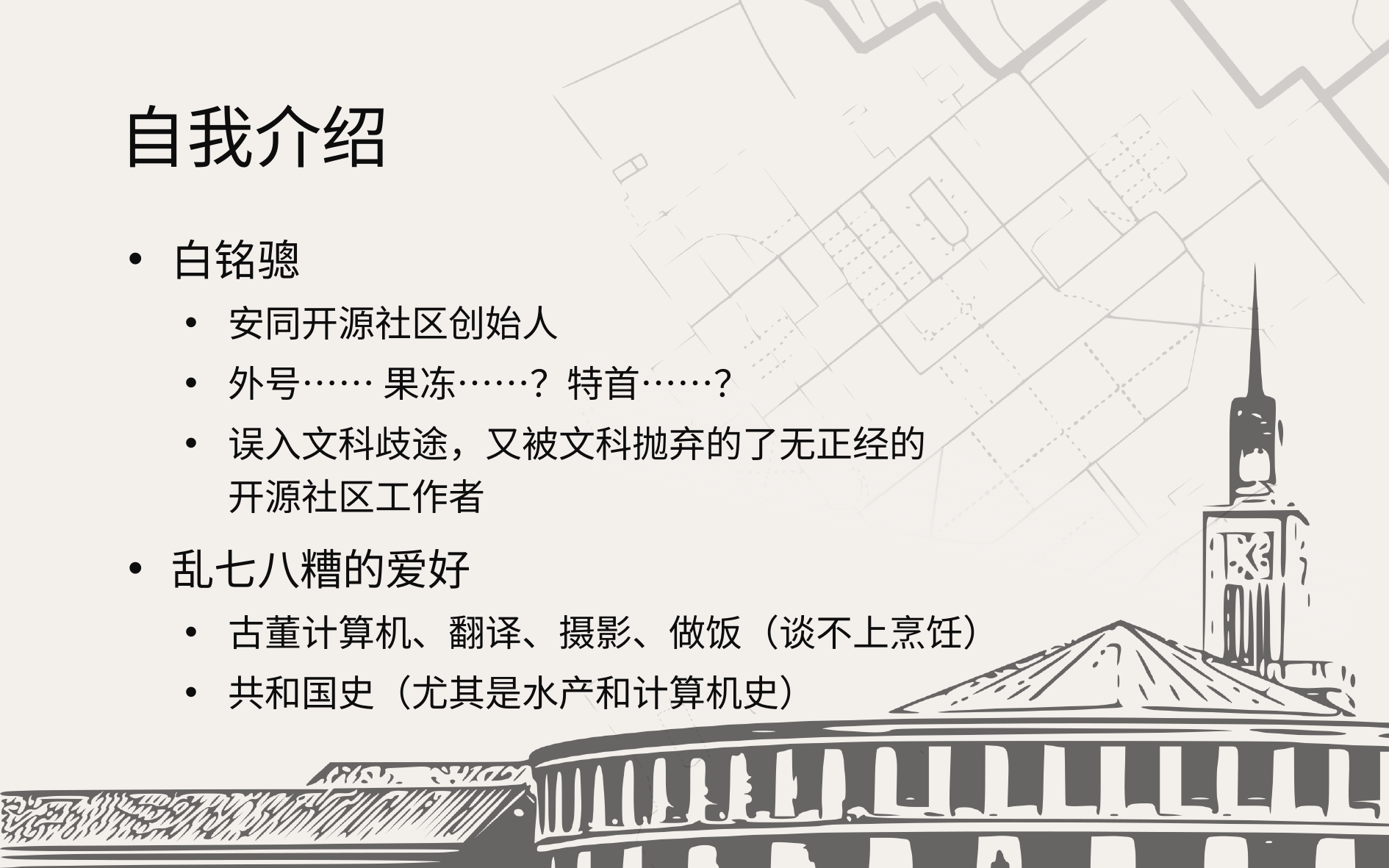

# 自我介绍
白铭骢
安同开源社区创始人
外号…… 果冻……？特首……？
误入文科歧途，又被文科抛弃的了无正经的
开源社区工作者
乱七八糟的爱好
古董计算机、翻译、摄影、做饭（谈不上烹饪）
共和国史（尤其是水产和计算机史）